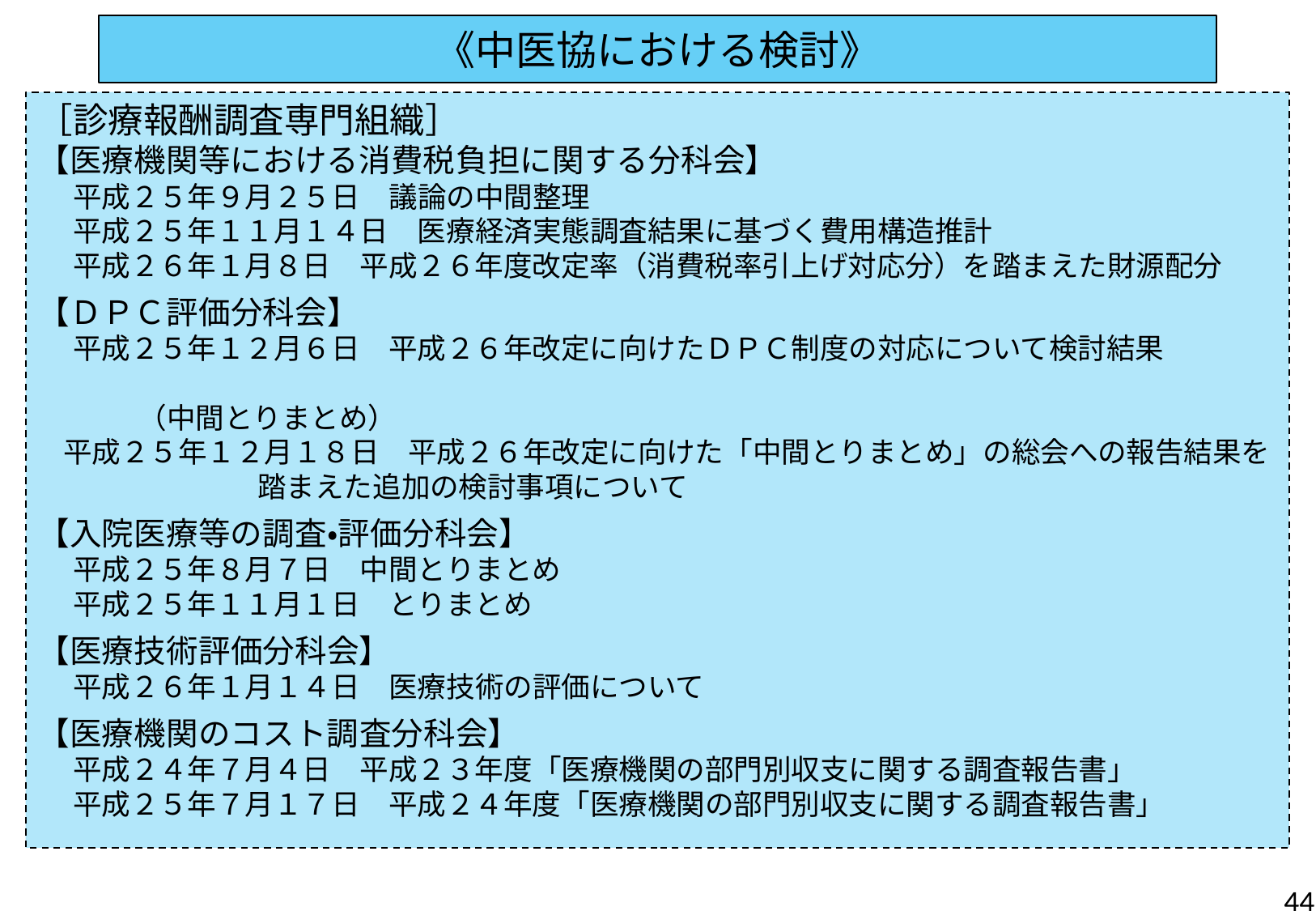

《中医協における検討》
［診療報酬調査専門組織］
【医療機関等における消費税負担に関する分科会】
　 平成２５年９月２５日　議論の中間整理
　 平成２５年１１月１４日　医療経済実態調査結果に基づく費用構造推計
　 平成２６年１月８日　平成２６年度改定率（消費税率引上げ対応分）を踏まえた財源配分
【ＤＰＣ評価分科会】
　 平成２５年１２月６日　平成２６年改定に向けたＤＰＣ制度の対応について検討結果
　　　　　　　　　　　　　　 　　　　　　　　　　　　　　　　　　　　　　　　　　　　　　（中間とりまとめ）
   平成２５年１２月１８日　平成２６年改定に向けた「中間とりまとめ」の総会への報告結果を
                                 踏まえた追加の検討事項について
【入院医療等の調査・評価分科会】
　 平成２５年８月７日　中間とりまとめ
　 平成２５年１１月１日　とりまとめ
【医療技術評価分科会】
　 平成２６年１月１４日　医療技術の評価について
【医療機関のコスト調査分科会】
　 平成２４年７月４日　平成２３年度「医療機関の部門別収支に関する調査報告書」
　 平成２５年７月１７日　平成２４年度「医療機関の部門別収支に関する調査報告書」

44